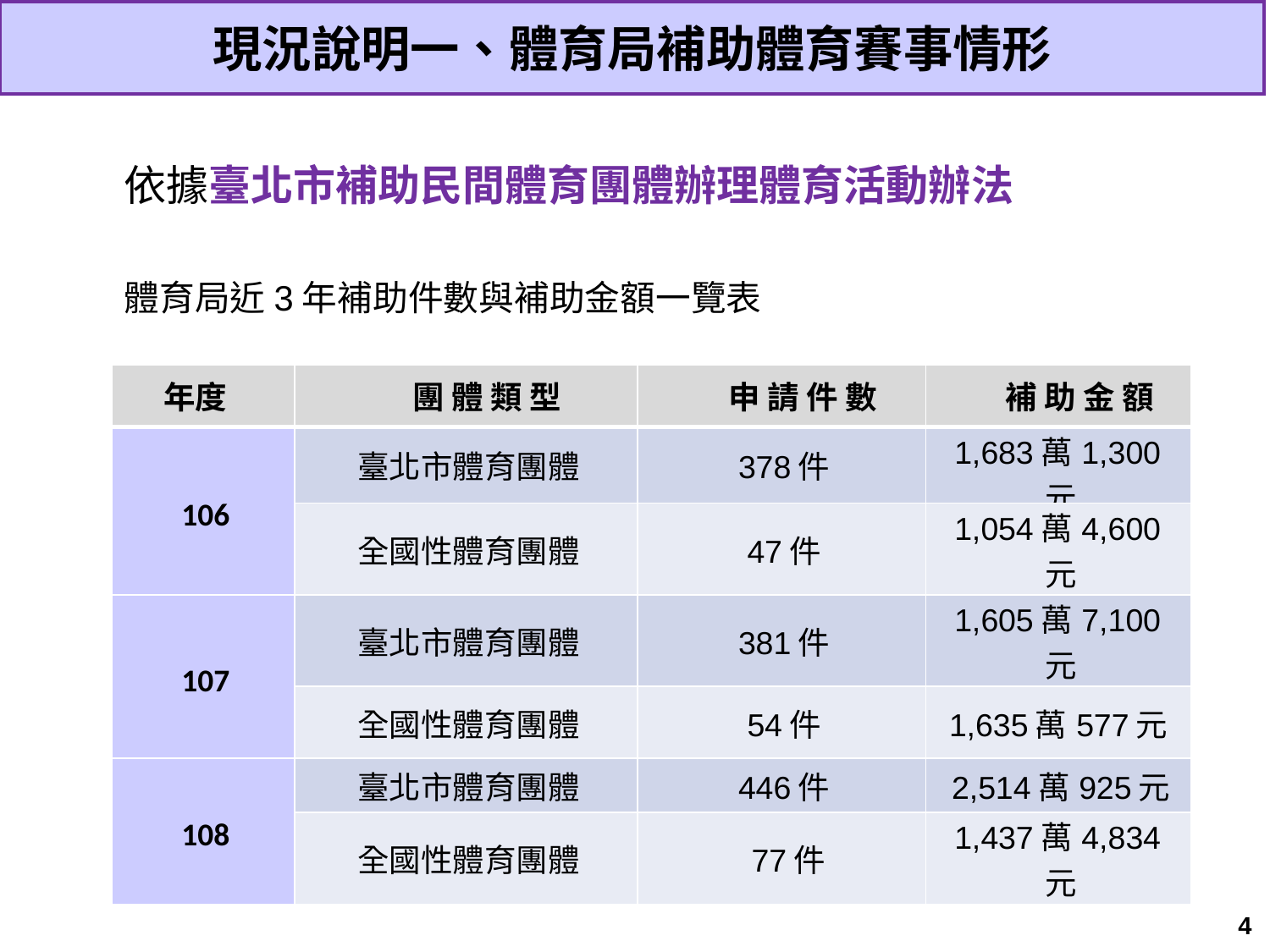

現況說明一、體育局補助體育賽事情形
依據臺北市補助民間體育團體辦理體育活動辦法

體育局近3年補助件數與補助金額一覽表
| 年度 | 團 體 類 型 | 申 請 件 數 | 補 助 金 額 |
| --- | --- | --- | --- |
| 106 | 臺北市體育團體 | 378件 | 1,683萬1,300元 |
|  | 全國性體育團體 | 47件 | 1,054萬4,600元 |
| 107 | 臺北市體育團體 | 381件 | 1,605萬7,100元 |
|  | 全國性體育團體 | 54件 | 1,635萬577元 |
| 108 | 臺北市體育團體 | 446件 | 2,514萬925元 |
|  | 全國性體育團體 | 77件 | 1,437萬4,834元 |
4